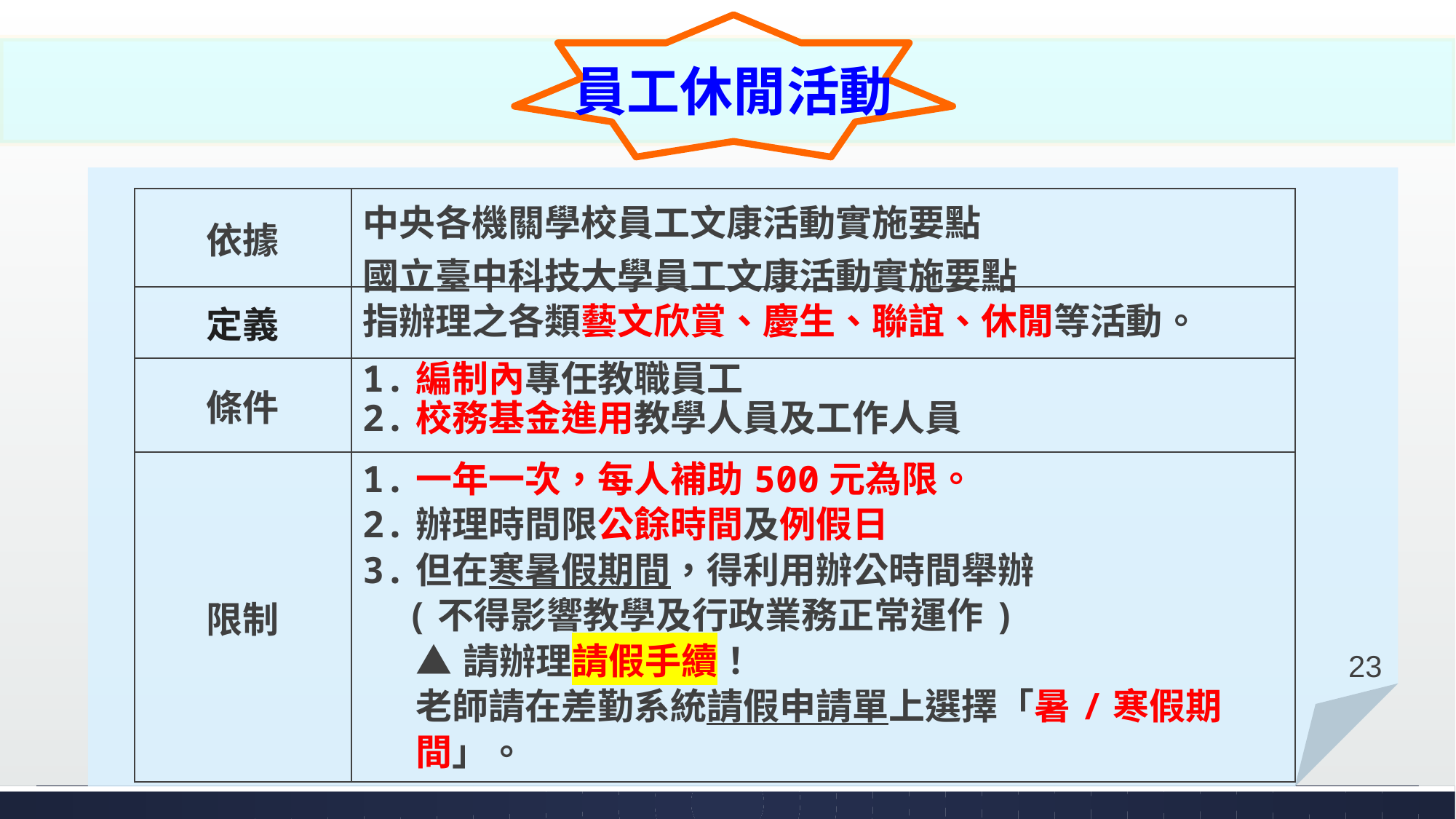

員工休閒活動

| 依據 | 中央各機關學校員工文康活動實施要點 國立臺中科技大學員工文康活動實施要點 |
| --- | --- |
| 定義 | 指辦理之各類藝文欣賞、慶生、聯誼、休閒等活動。 |
| 條件 | 1.編制內專任教職員工 2.校務基金進用教學人員及工作人員 |
| 限制 | 1.一年一次，每人補助500元為限。 2.辦理時間限公餘時間及例假日 3.但在寒暑假期間，得利用辦公時間舉辦 (不得影響教學及行政業務正常運作) ▲請辦理請假手續！ 老師請在差勤系統請假申請單上選擇「暑/寒假期間」。 |

#
23